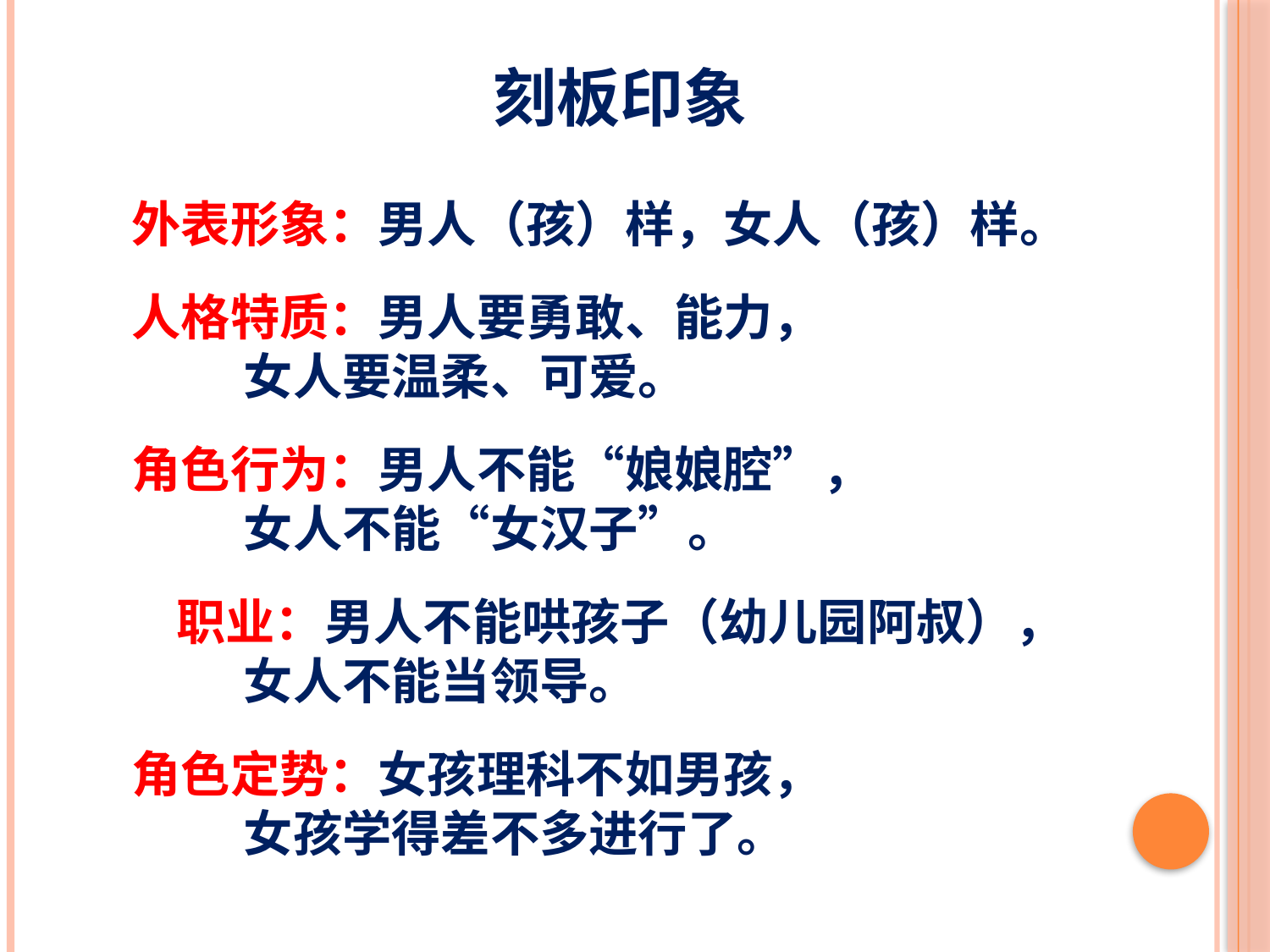

刻板印象

  外表形象：男人（孩）样，女人（孩）样。

  人格特质：男人要勇敢、能力，
            女人要温柔、可爱。

  角色行为：男人不能“娘娘腔”，
            女人不能“女汉子”。

      职业：男人不能哄孩子（幼儿园阿叔），
            女人不能当领导。

  角色定势：女孩理科不如男孩，
            女孩学得差不多进行了。